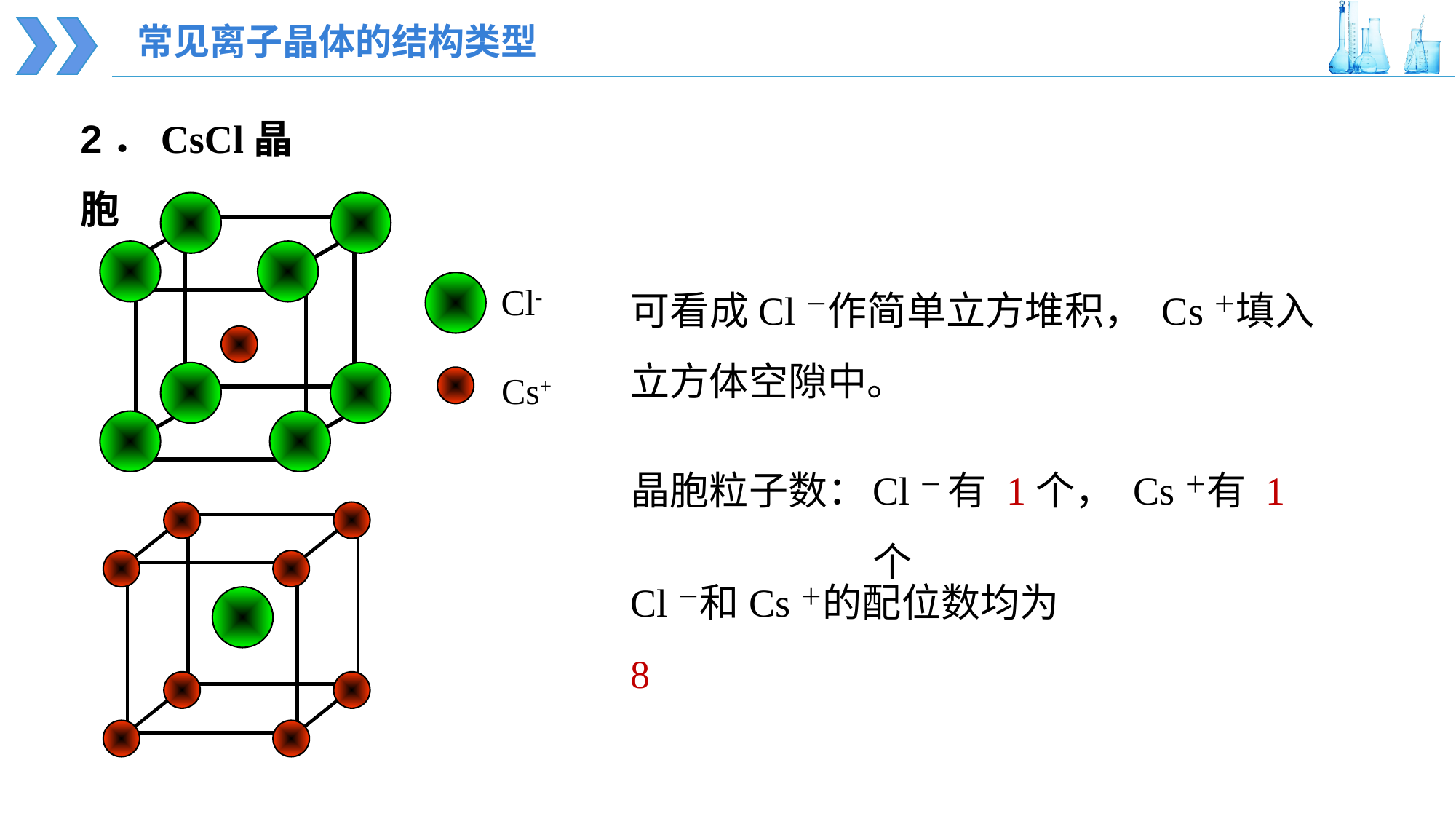

常见离子晶体的结构类型
2．CsCl晶胞

Cl-
Cs+

可看成Cl－作简单立方堆积， Cs＋填入立方体空隙中。
晶胞粒子数：
Cl－ 有 1个， Cs＋有 1个

Cl－和Cs＋的配位数均为8